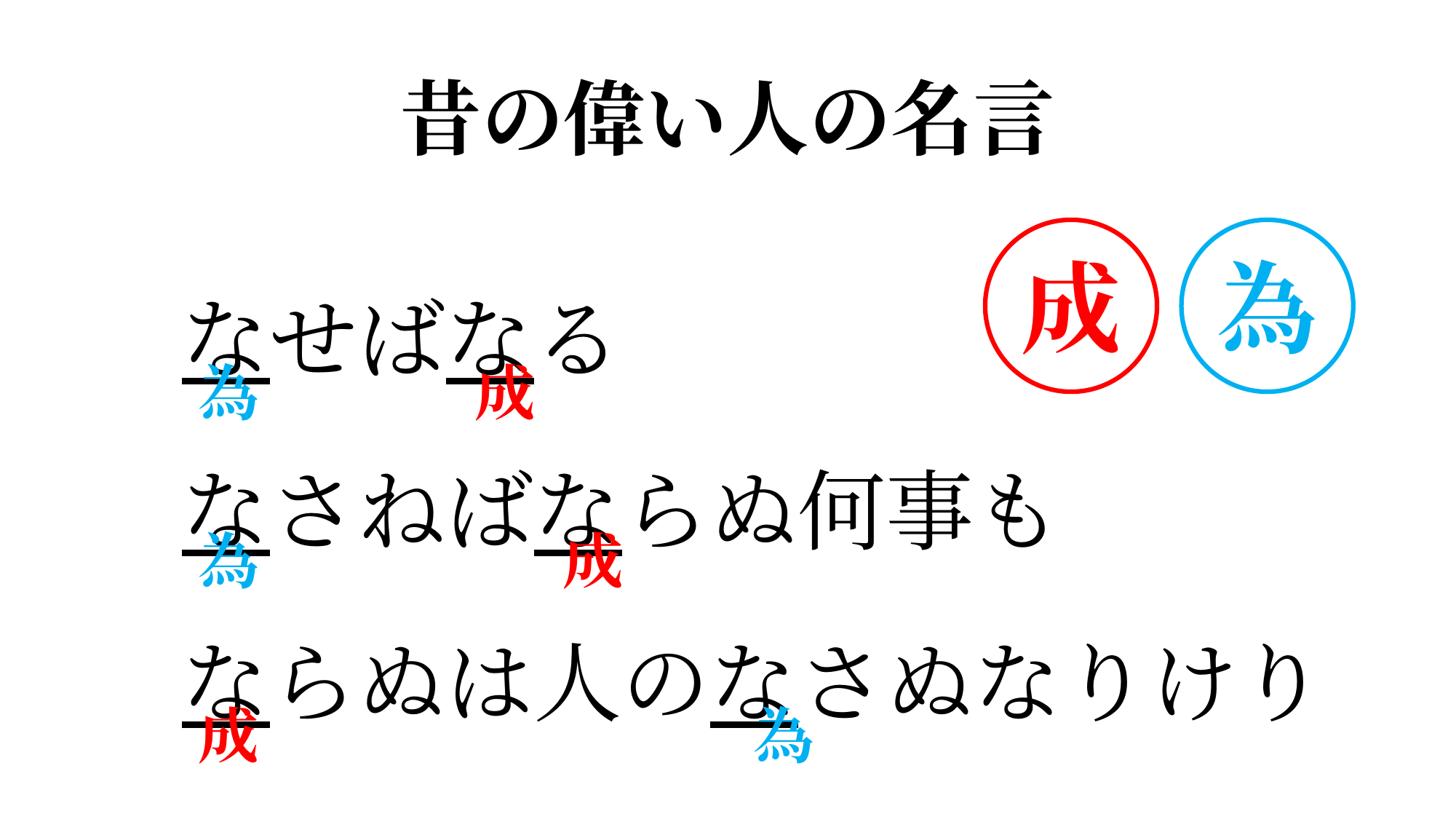

# 昔の偉い人の名言
成
為
なせばなる
なさねばならぬ何事も
ならぬは人のなさぬなりけり
為
成
為
成
成
為